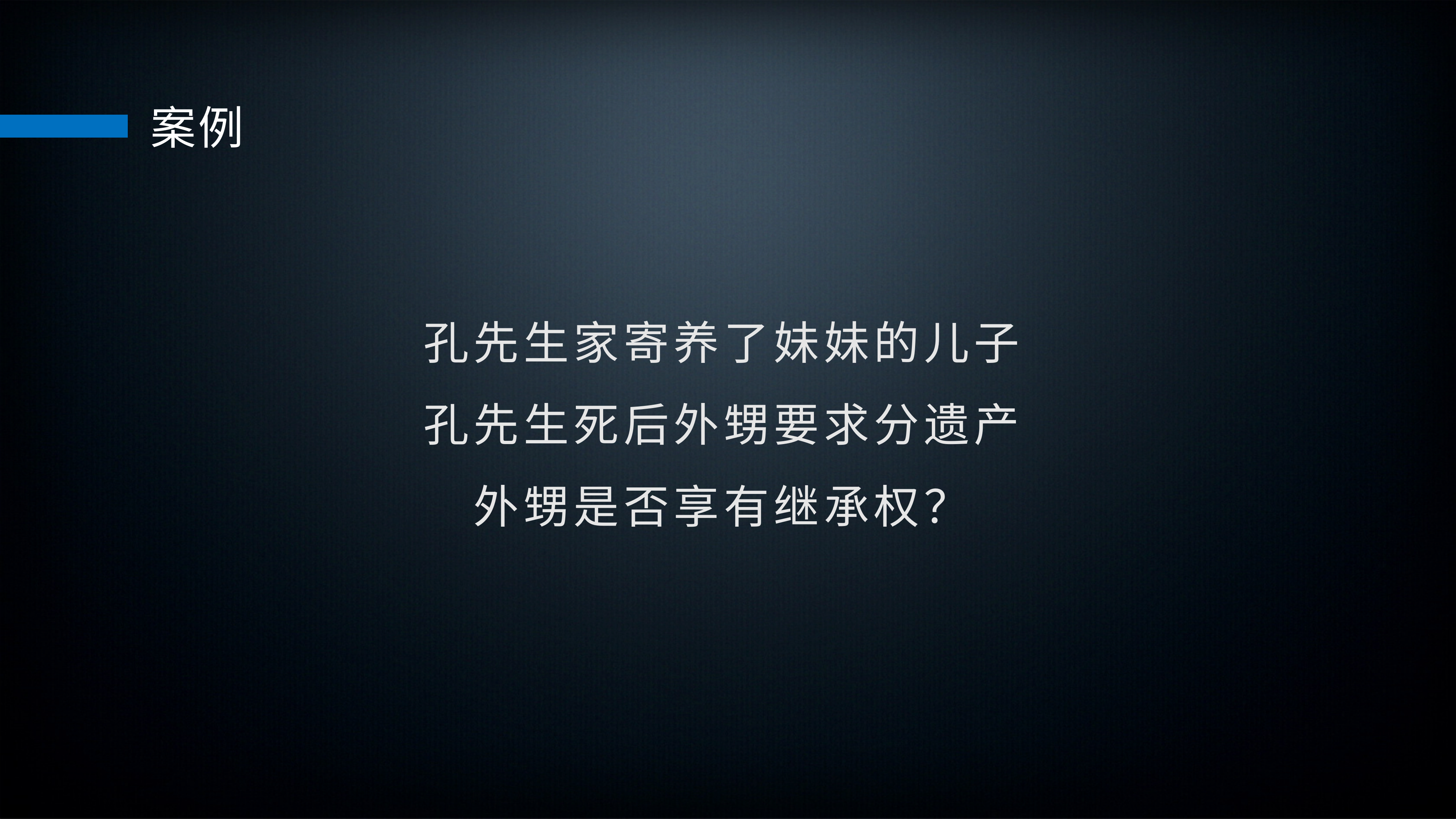

案例

孔先生家寄养了妹妹的儿子
孔先生死后外甥要求分遗产
外甥是否享有继承权？